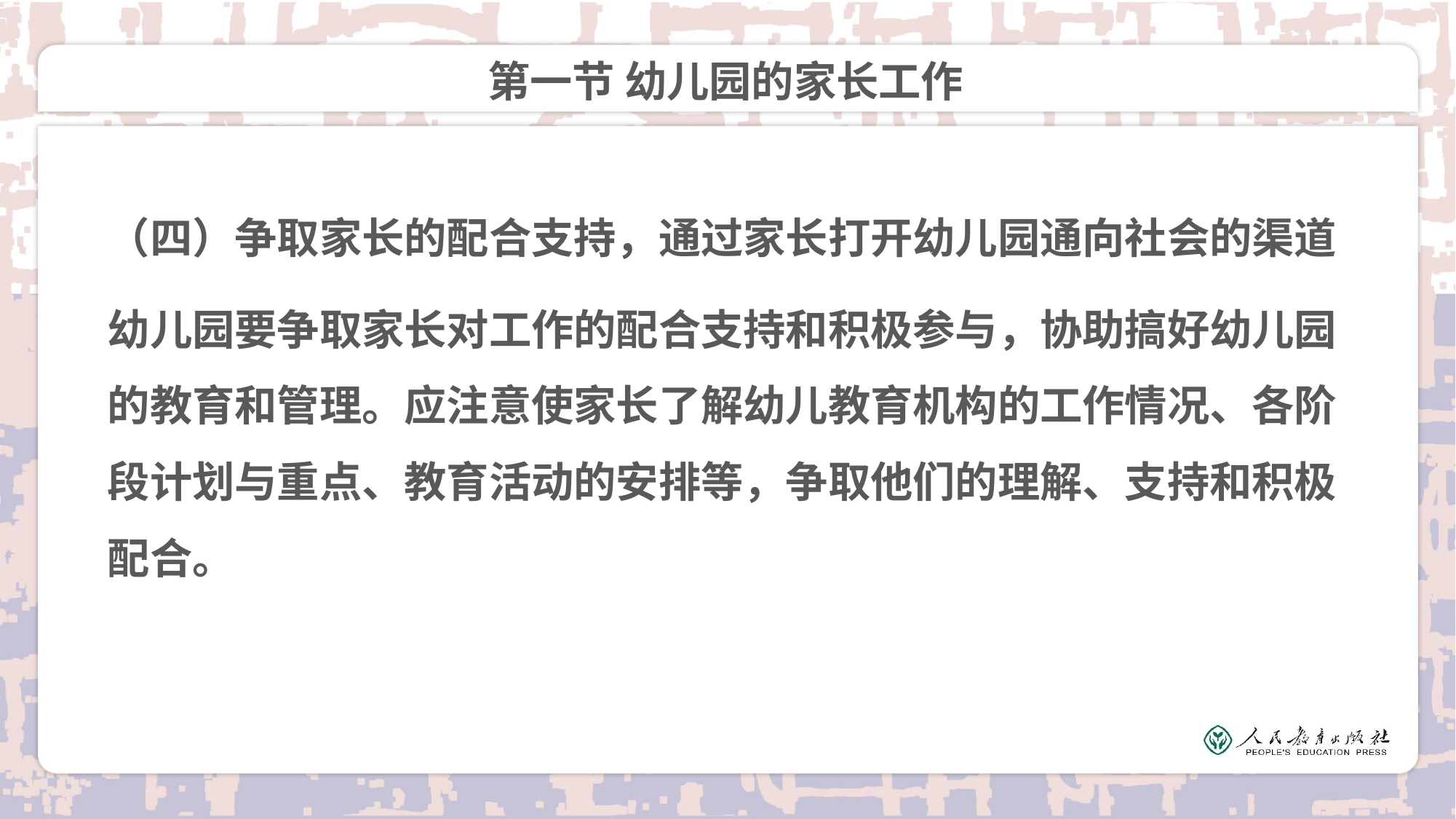

# 第一节 幼儿园的家长工作
（四）争取家长的配合支持，通过家长打开幼儿园通向社会的渠道
幼儿园要争取家长对工作的配合支持和积极参与，协助搞好幼儿园的教育和管理。应注意使家长了解幼儿教育机构的工作情况、各阶段计划与重点、教育活动的安排等，争取他们的理解、支持和积极配合。